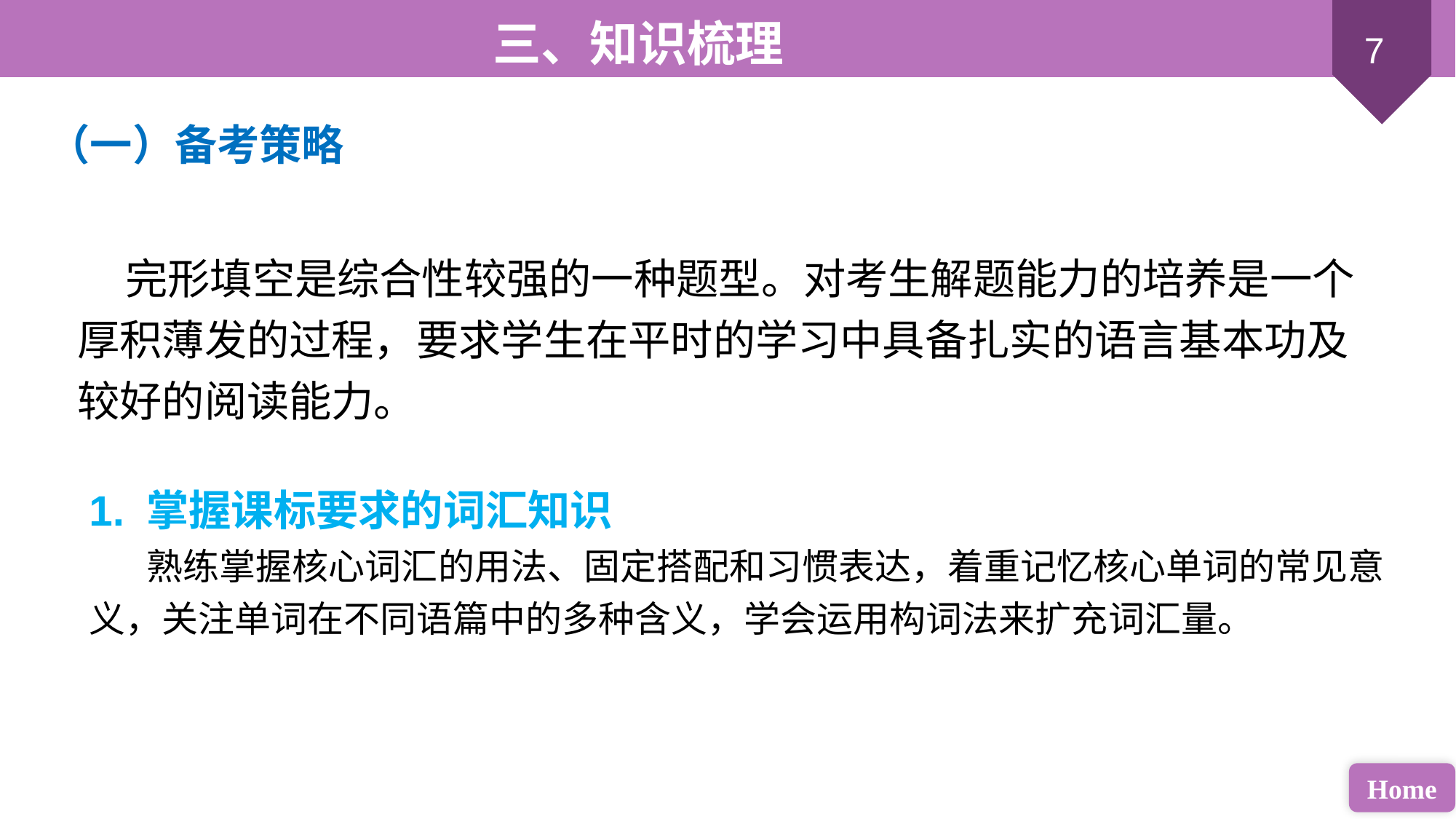

（一）备考策略
    完形填空是综合性较强的一种题型。对考生解题能力的培养是一个厚积薄发的过程，要求学生在平时的学习中具备扎实的语言基本功及较好的阅读能力。
1. 掌握课标要求的词汇知识
      熟练掌握核心词汇的用法、固定搭配和习惯表达，着重记忆核心单词的常见意义，关注单词在不同语篇中的多种含义，学会运用构词法来扩充词汇量。